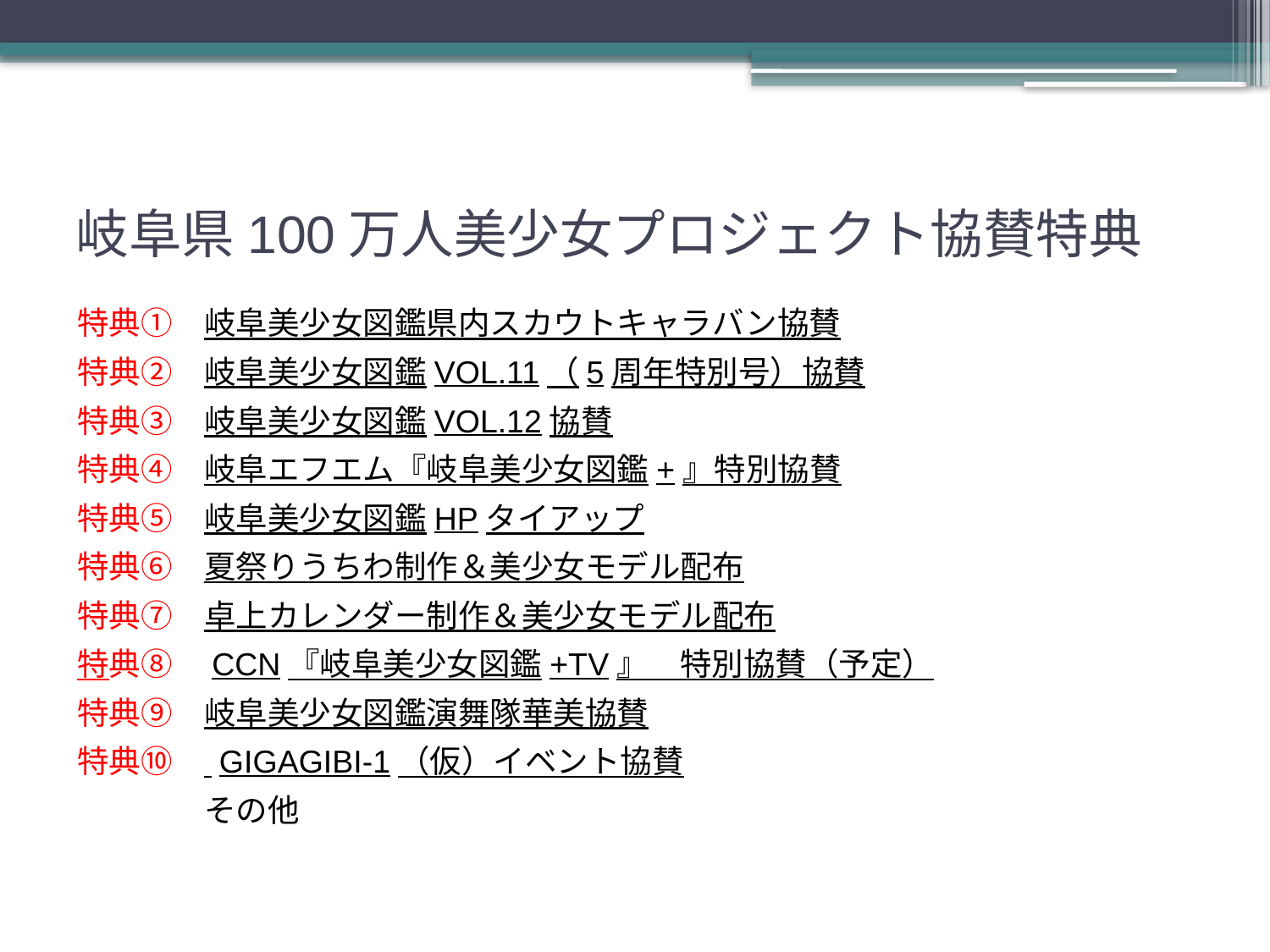

# 岐阜県100万人美少女プロジェクト協賛特典
特典①　岐阜美少女図鑑県内スカウトキャラバン協賛

特典②　岐阜美少女図鑑VOL.11（5周年特別号）協賛

特典③　岐阜美少女図鑑VOL.12協賛

特典④　岐阜エフエム『岐阜美少女図鑑+』特別協賛

特典⑤　岐阜美少女図鑑HPタイアップ

特典⑥　夏祭りうちわ制作＆美少女モデル配布

特典⑦　卓上カレンダー制作＆美少女モデル配布

特典⑧　CCN『岐阜美少女図鑑+TV』　特別協賛（予定）

特典⑨　岐阜美少女図鑑演舞隊華美協賛

特典⑩　 GIGAGIBI-1（仮）イベント協賛

　　　　その他